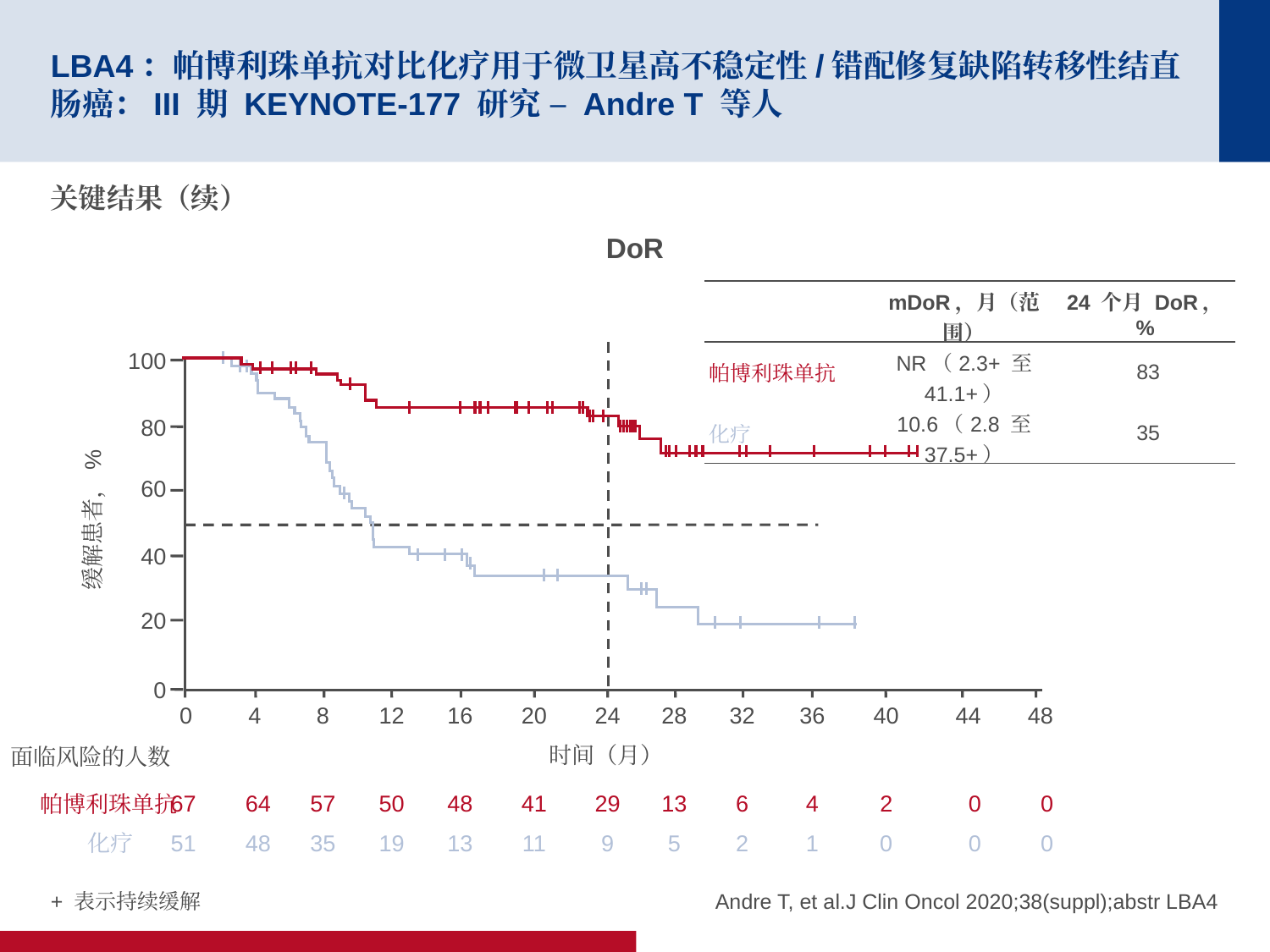

# LBA4：帕博利珠单抗对比化疗用于微卫星高不稳定性/错配修复缺陷转移性结直肠癌：III 期 KEYNOTE-177 研究 – Andre T 等人
关键结果（续）

DoR
|  | mDoR，月（范围） | 24 个月 DoR，% |
| --- | --- | --- |
| 帕博利珠单抗 | NR（2.3+ 至 41.1+） | 83 |
| 化疗 | 10.6（2.8 至 37.5+） | 35 |
100

80

60

缓解患者，%
40

20

0

0
4
8
12
16
20
24
28
32
36
40
44
48
时间（月）
面临风险的人数
帕博利珠单抗
67
64
57
50
48
41
29
13
6
4
2
0
0
化疗
51
48
35
19
13
11
9
5
2
1
0
0
0
+ 表示持续缓解
Andre T, et al.J Clin Oncol 2020;38(suppl);abstr LBA4